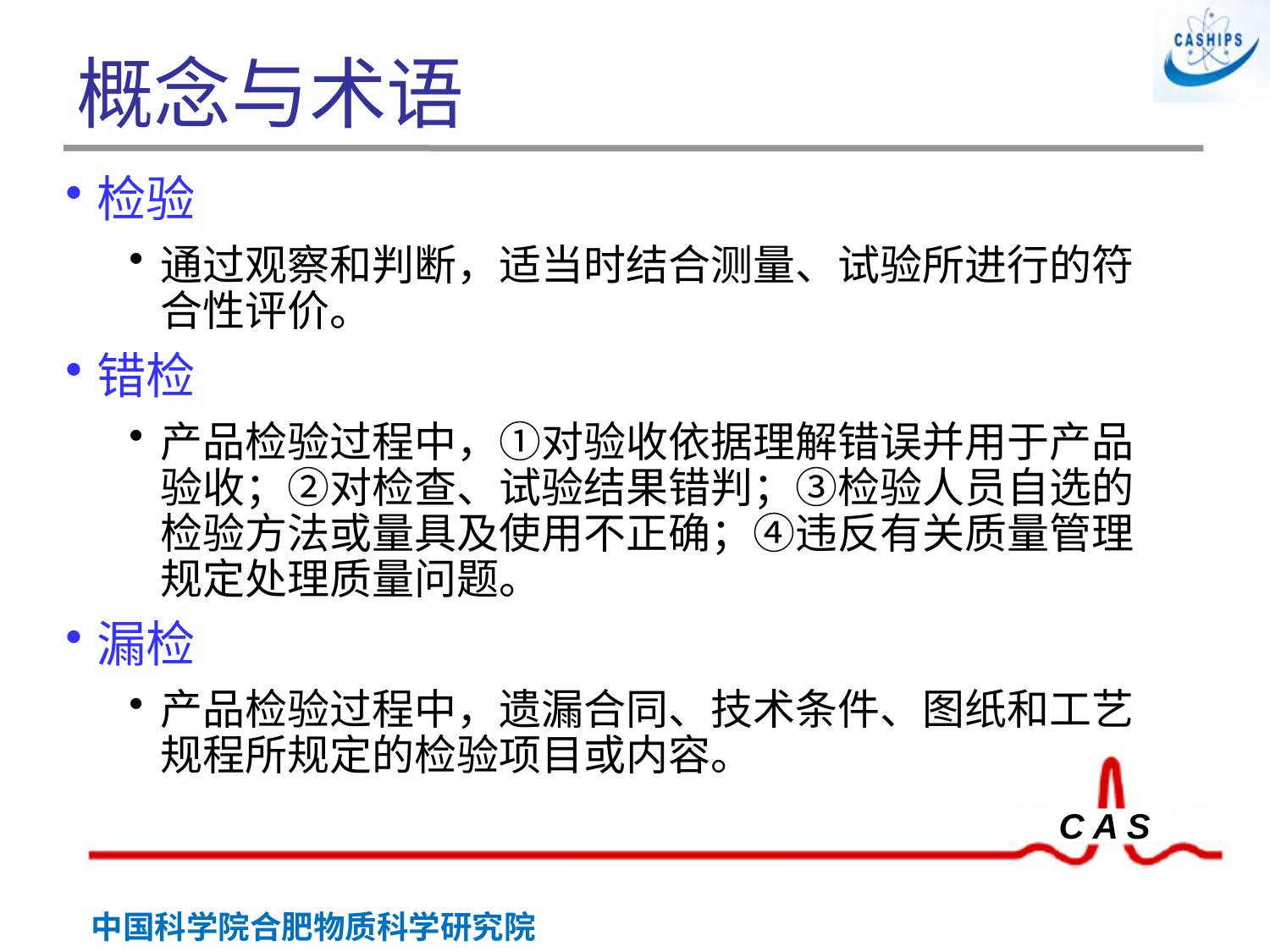

# 概念与术语

检验
通过观察和判断，适当时结合测量、试验所进行的符合性评价。
错检
产品检验过程中，①对验收依据理解错误并用于产品验收；②对检查、试验结果错判；③检验人员自选的检验方法或量具及使用不正确；④违反有关质量管理规定处理质量问题。
漏检
产品检验过程中，遗漏合同、技术条件、图纸和工艺规程所规定的检验项目或内容。